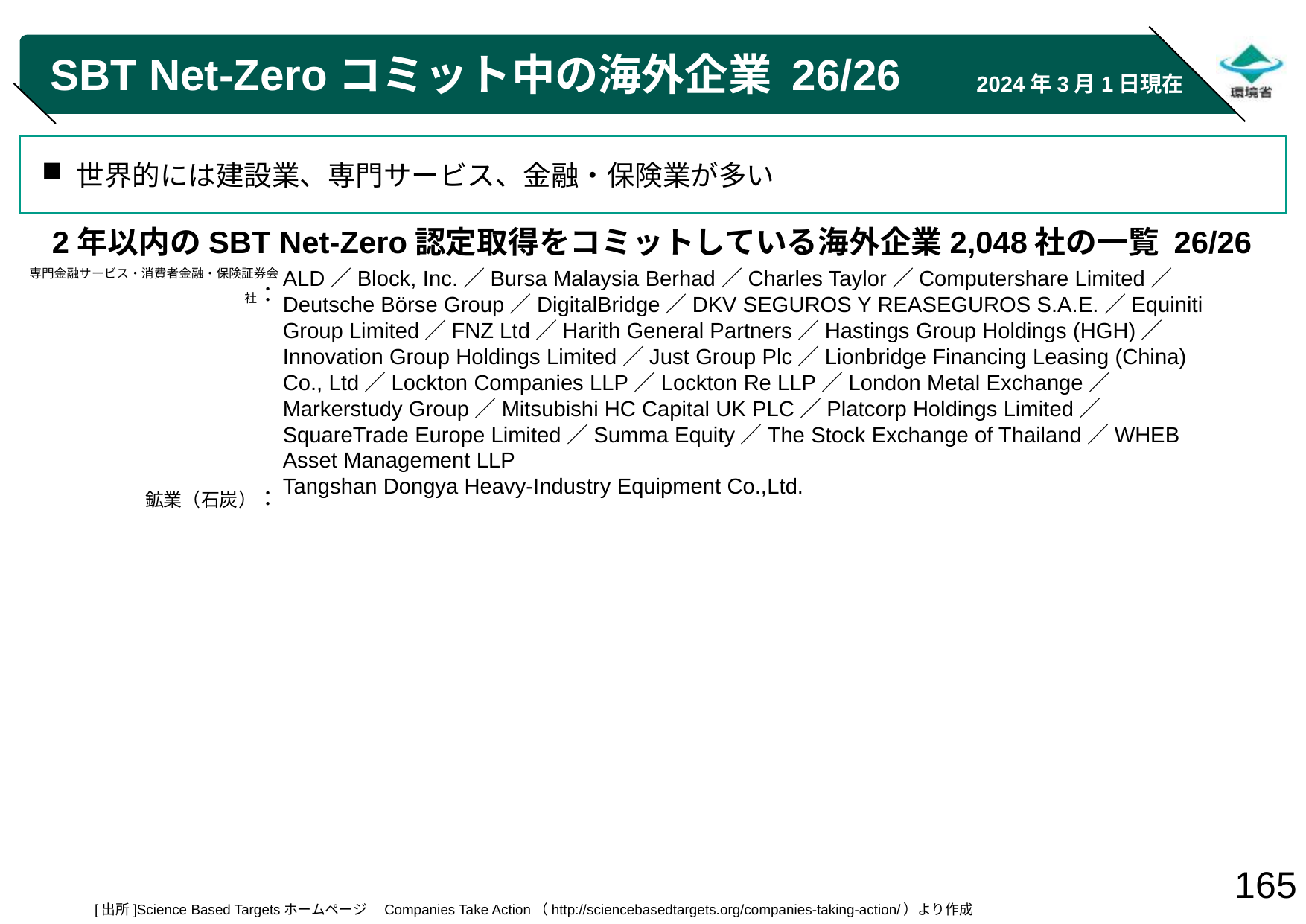

# SBT Net-Zeroコミット中の海外企業 26/26
2024年3月1日現在
世界的には建設業、専門サービス、金融・保険業が多い
2年以内のSBT Net-Zero認定取得をコミットしている海外企業2,048社の一覧 26/26
ALD／Block, Inc.／Bursa Malaysia Berhad／Charles Taylor／Computershare Limited／Deutsche Börse Group／DigitalBridge／DKV SEGUROS Y REASEGUROS S.A.E.／Equiniti Group Limited／FNZ Ltd／Harith General Partners／Hastings Group Holdings (HGH)／Innovation Group Holdings Limited／Just Group Plc／Lionbridge Financing Leasing (China) Co., Ltd／Lockton Companies LLP／Lockton Re LLP／London Metal Exchange／Markerstudy Group／Mitsubishi HC Capital UK PLC／Platcorp Holdings Limited／SquareTrade Europe Limited／Summa Equity／The Stock Exchange of Thailand／WHEB Asset Management LLP
Tangshan Dongya Heavy-Industry Equipment Co.,Ltd.

専門金融サービス・消費者金融・保険証券会社：

鉱業（石炭）：

[出所]Science Based Targetsホームページ　Companies Take Action（http://sciencebasedtargets.org/companies-taking-action/）より作成